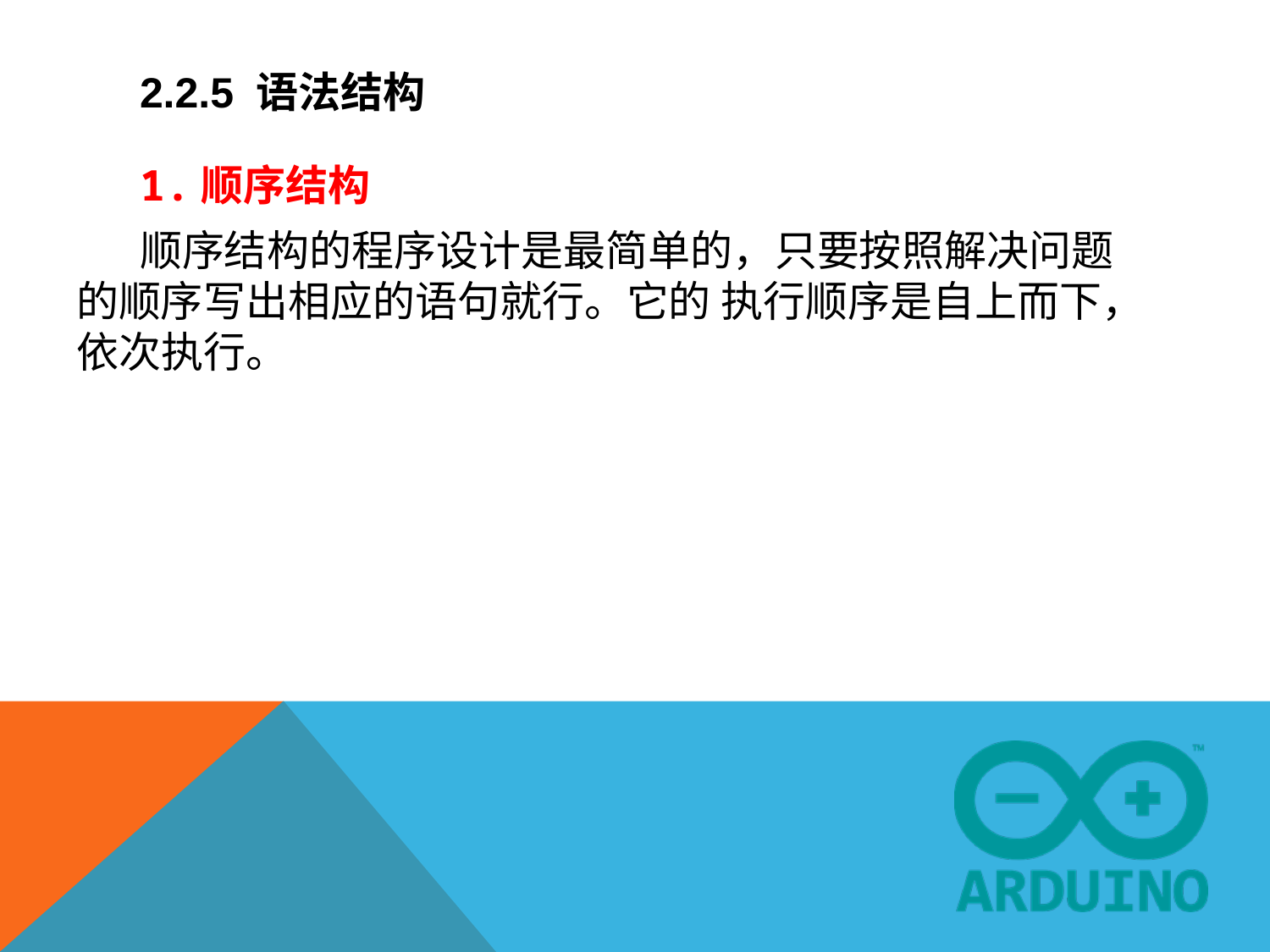

# 2.2.5 语法结构
1.顺序结构
顺序结构的程序设计是最简单的，只要按照解决问题的顺序写出相应的语句就行。它的 执行顺序是自上而下，依次执行。